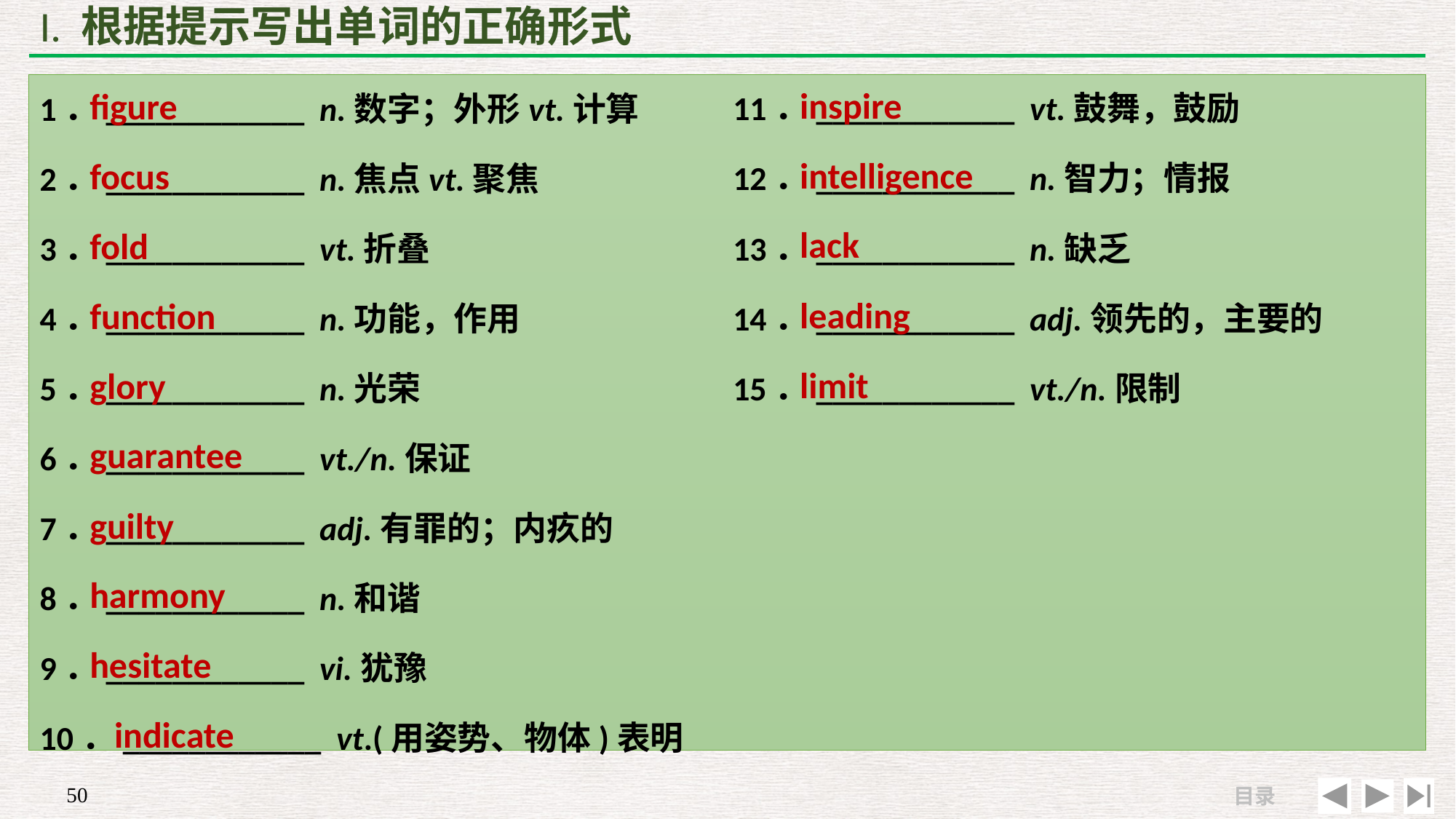

# I. 根据提示写出单词的正确形式
inspire
intelligence
lack
leading
limit
figure
focus
fold
function
glory
guarantee
guilty
harmony
hesitate
   indicate
1．____________  n.数字；外形vt.计算
2．____________  n.焦点vt.聚焦
3．____________  vt.折叠
4．____________  n.功能，作用
5．____________  n.光荣
6．____________  vt./n.保证
7．____________  adj.有罪的；内疚的
8．____________  n.和谐
9．____________  vi.犹豫
10．____________  vt.(用姿势、物体)表明
11．____________  vt.鼓舞，鼓励
12．____________  n.智力；情报
13．____________  n.缺乏
14．____________  adj.领先的，主要的
15．____________  vt./n.限制